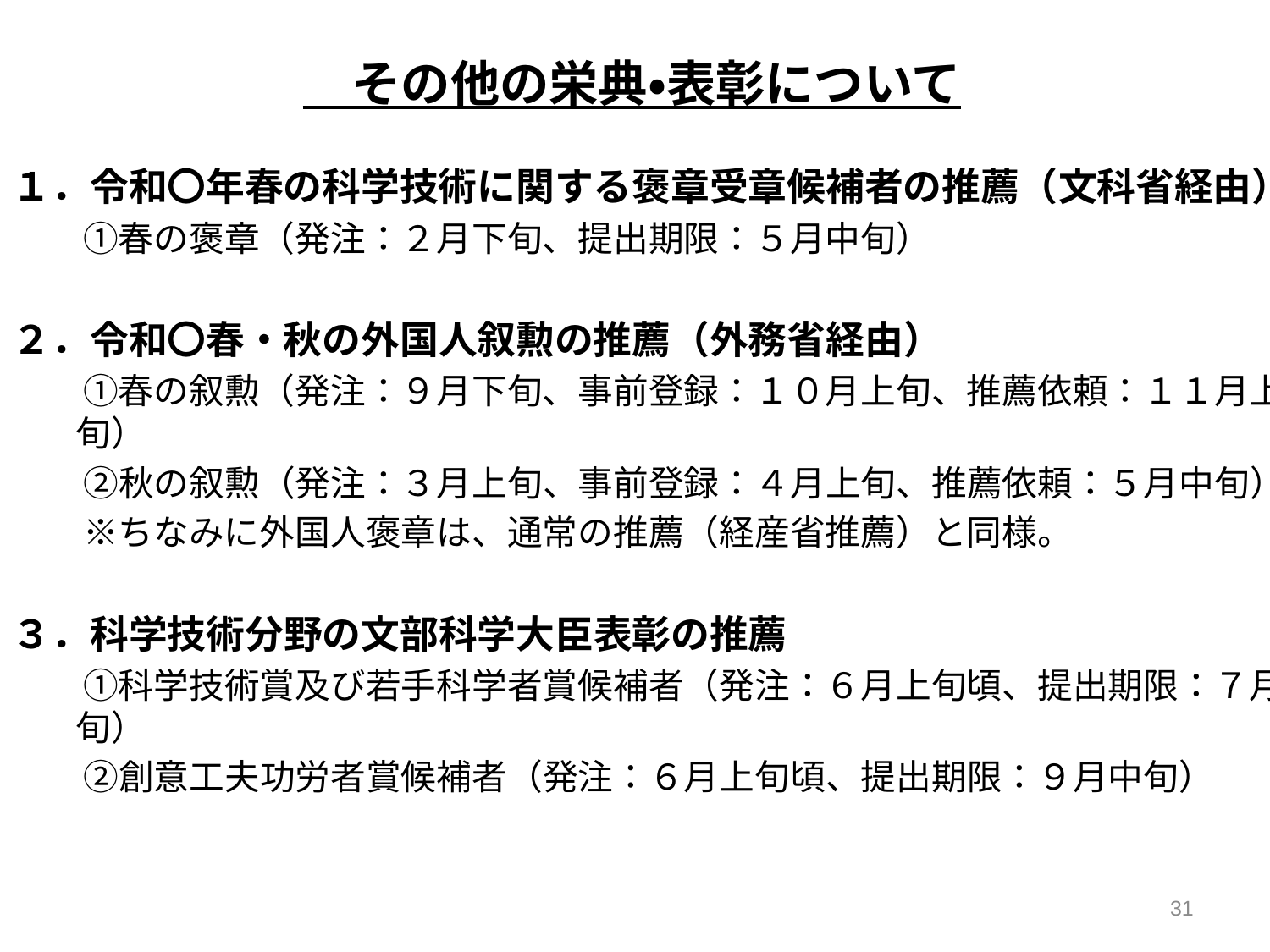

その他の栄典・表彰について
１．令和〇年春の科学技術に関する褒章受章候補者の推薦（文科省経由）
　　①春の褒章（発注：２月下旬、提出期限：５月中旬）

２．令和〇春・秋の外国人叙勲の推薦（外務省経由）
　　①春の叙勲（発注：９月下旬、事前登録：１０月上旬、推薦依頼：１１月上旬）
　　②秋の叙勲（発注：３月上旬、事前登録：４月上旬、推薦依頼：５月中旬）
　　※ちなみに外国人褒章は、通常の推薦（経産省推薦）と同様。

３．科学技術分野の文部科学大臣表彰の推薦
　　①科学技術賞及び若手科学者賞候補者（発注：６月上旬頃、提出期限：７月上旬）
　　②創意工夫功労者賞候補者（発注：６月上旬頃、提出期限：９月中旬）

31